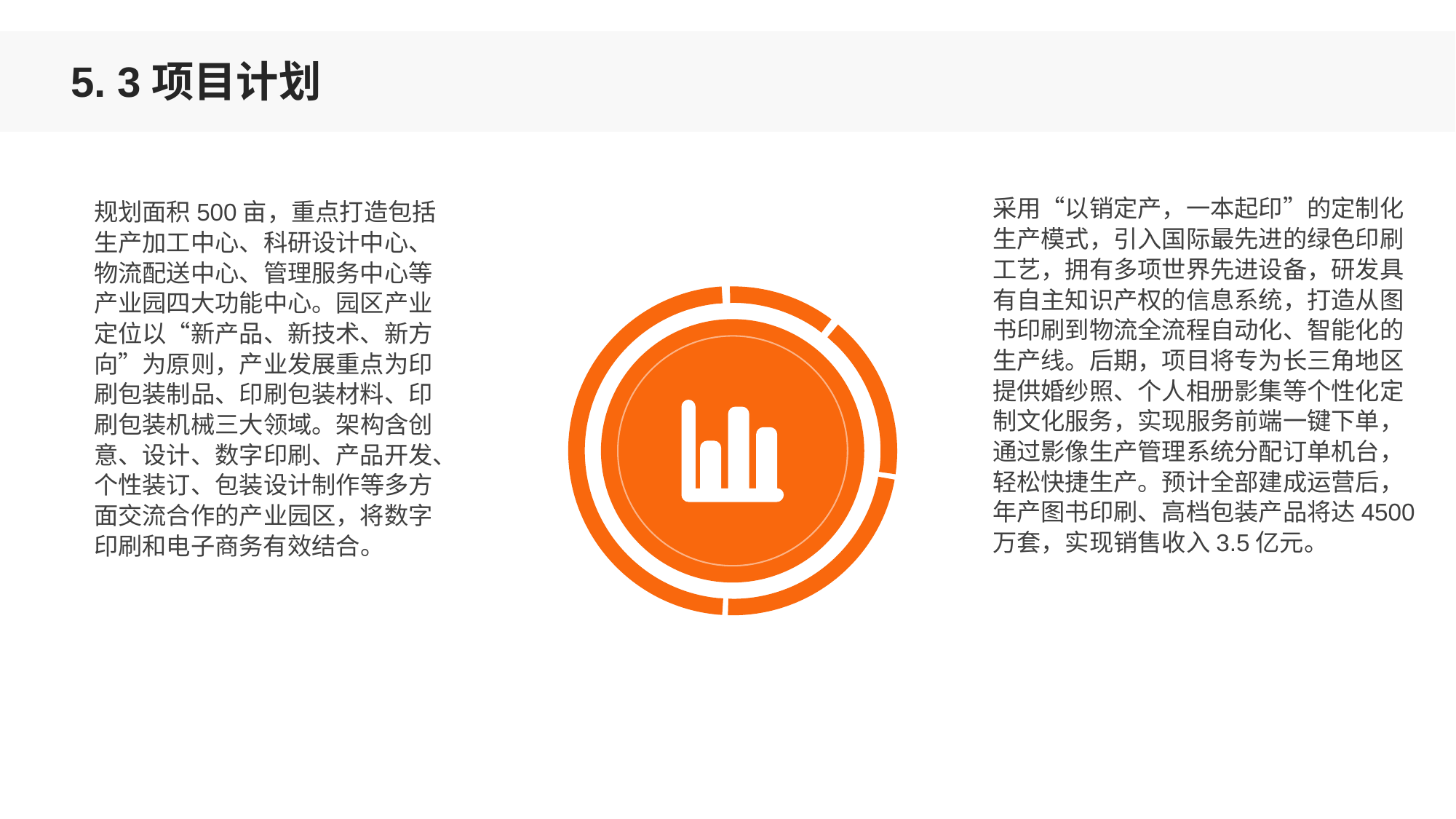

5. 3项目计划
采用“以销定产，一本起印”的定制化生产模式，引入国际最先进的绿色印刷工艺，拥有多项世界先进设备，研发具有自主知识产权的信息系统，打造从图书印刷到物流全流程自动化、智能化的生产线。后期，项目将专为长三角地区提供婚纱照、个人相册影集等个性化定制文化服务，实现服务前端一键下单，通过影像生产管理系统分配订单机台，轻松快捷生产。预计全部建成运营后，年产图书印刷、高档包装产品将达4500万套，实现销售收入3.5亿元。
规划面积500亩，重点打造包括生产加工中心、科研设计中心、物流配送中心、管理服务中心等产业园四大功能中心。园区产业定位以“新产品、新技术、新方向”为原则，产业发展重点为印刷包装制品、印刷包装材料、印刷包装机械三大领域。架构含创意、设计、数字印刷、产品开发、个性装订、包装设计制作等多方面交流合作的产业园区，将数字印刷和电子商务有效结合。